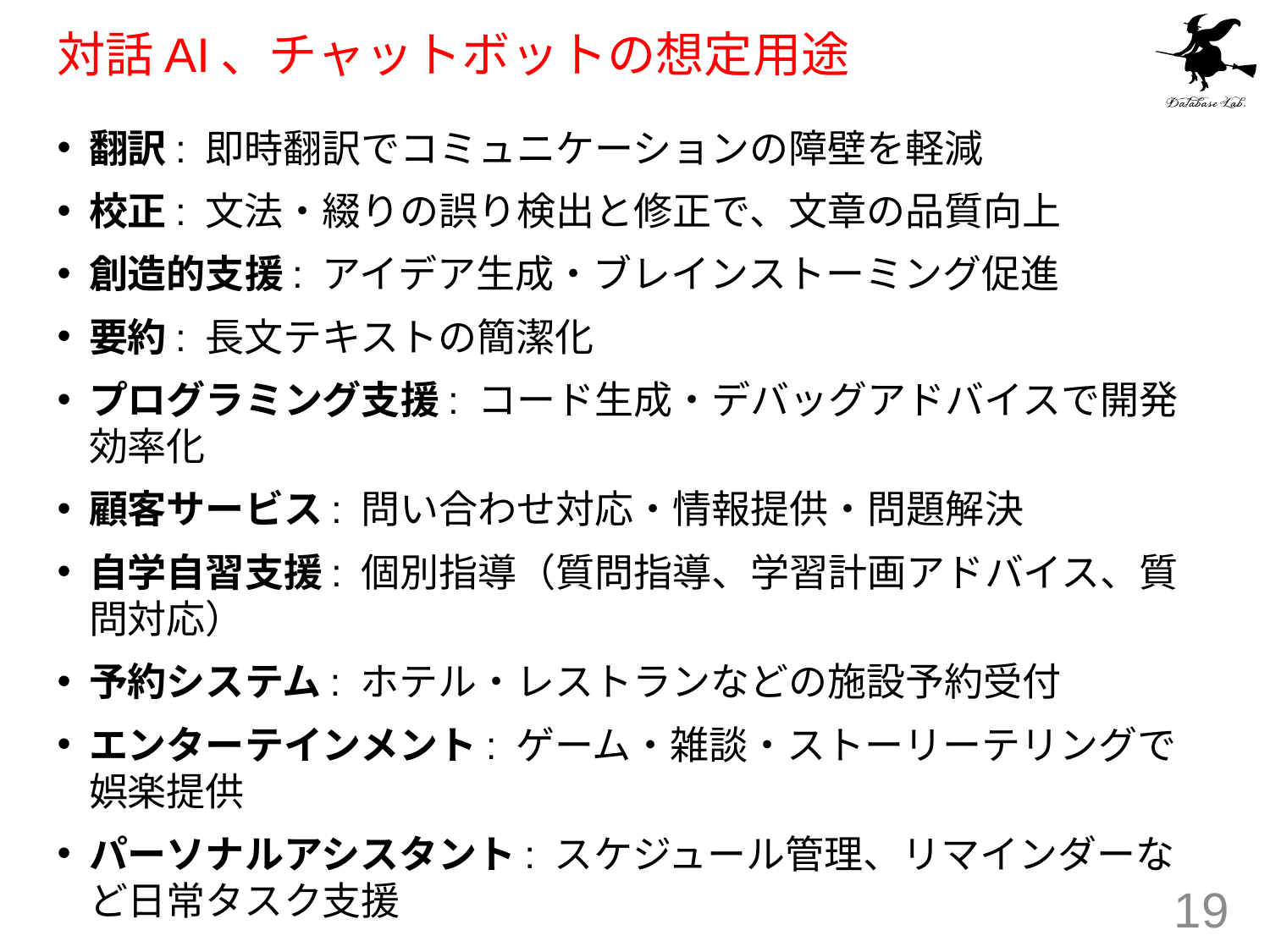

# 対話AI、チャットボットの想定用途
翻訳: 即時翻訳でコミュニケーションの障壁を軽減
校正: 文法・綴りの誤り検出と修正で、文章の品質向上
創造的支援: アイデア生成・ブレインストーミング促進
要約: 長文テキストの簡潔化
プログラミング支援: コード生成・デバッグアドバイスで開発効率化
顧客サービス: 問い合わせ対応・情報提供・問題解決
自学自習支援: 個別指導（質問指導、学習計画アドバイス、質問対応）
予約システム: ホテル・レストランなどの施設予約受付
エンターテインメント: ゲーム・雑談・ストーリーテリングで娯楽提供
パーソナルアシスタント: スケジュール管理、リマインダーなど日常タスク支援
19